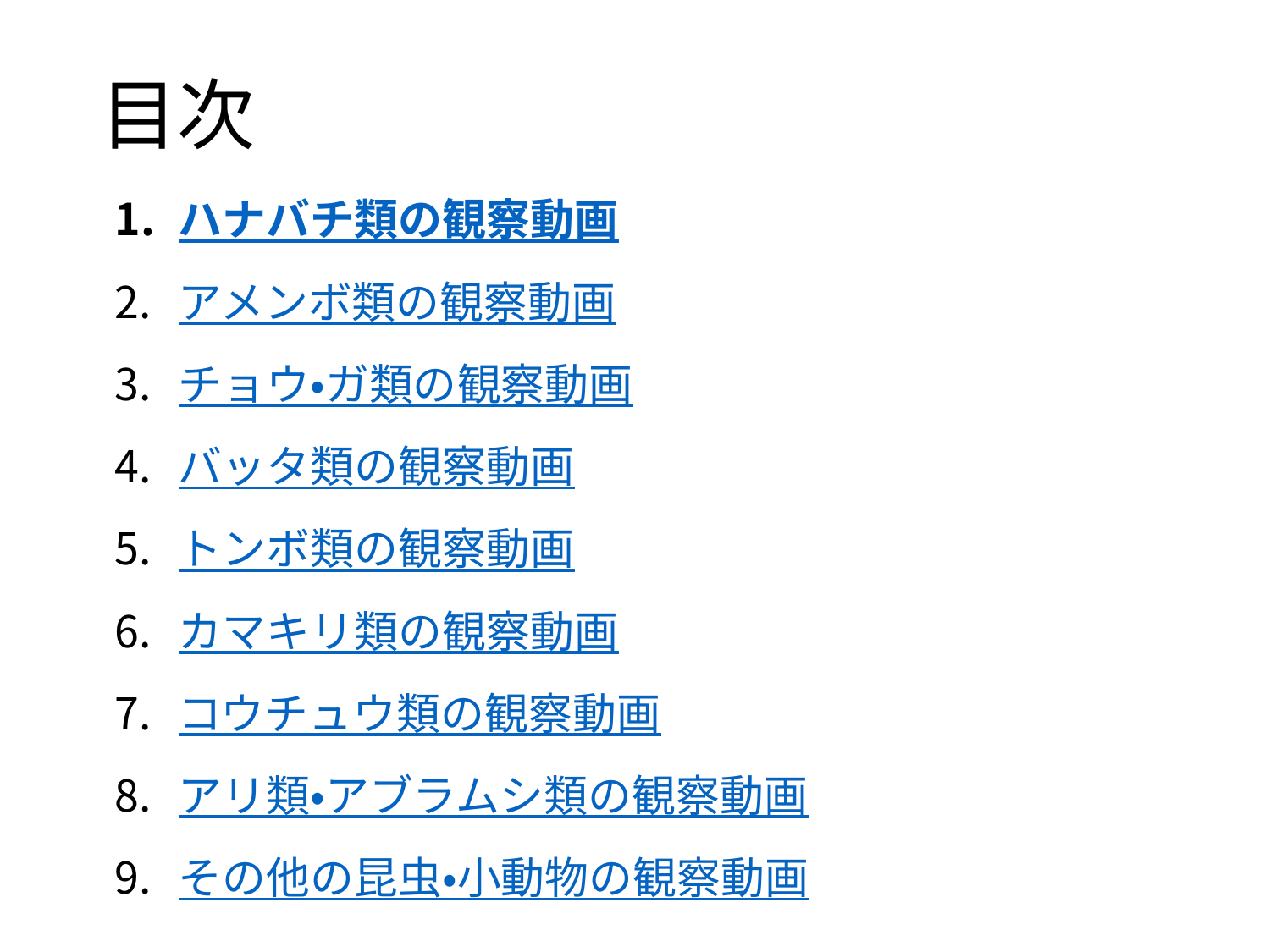

# 目次
ハナバチ類の観察動画
アメンボ類の観察動画
チョウ・ガ類の観察動画
バッタ類の観察動画
トンボ類の観察動画
カマキリ類の観察動画
コウチュウ類の観察動画
アリ類・アブラムシ類の観察動画
その他の昆虫・小動物の観察動画